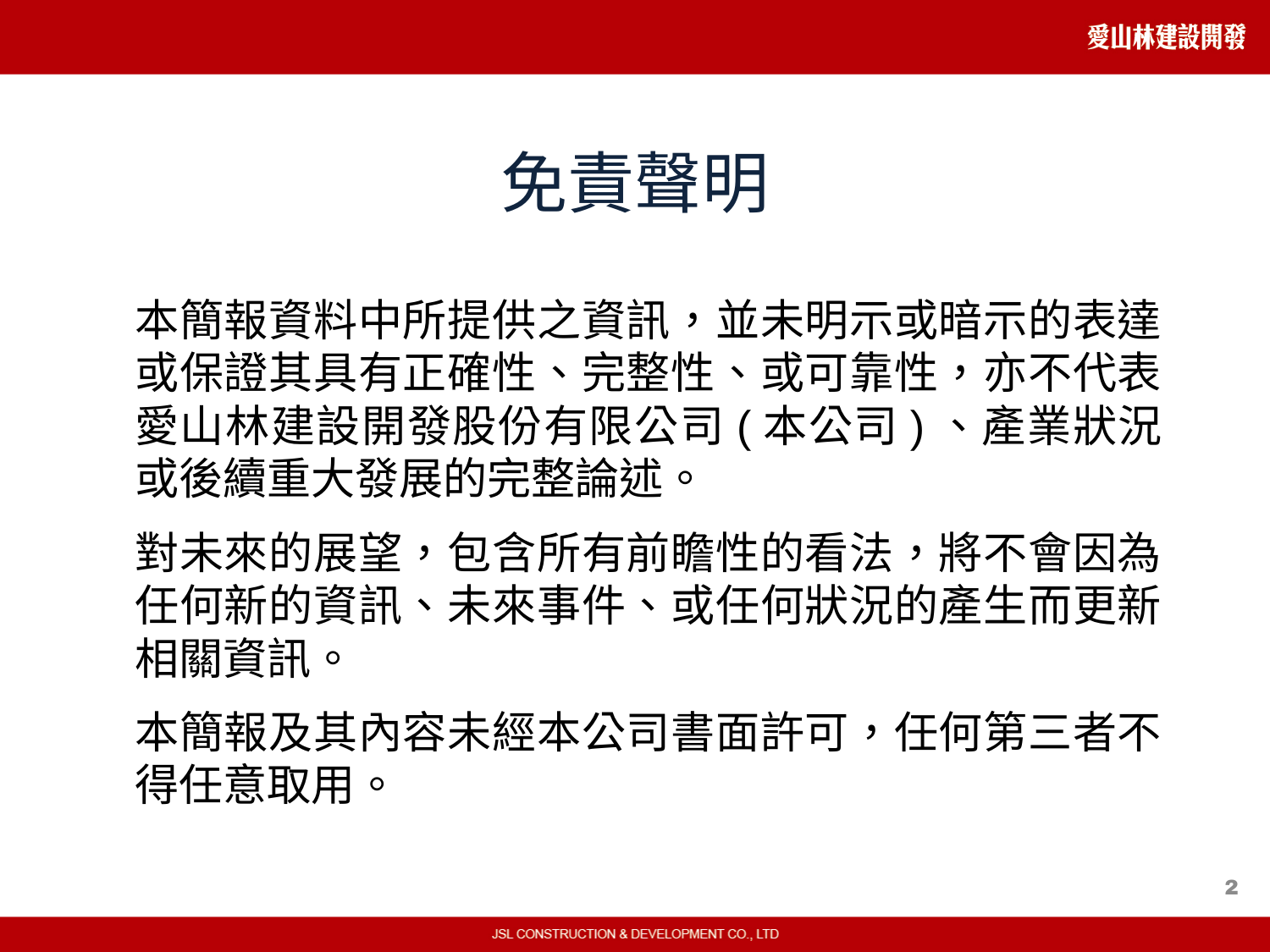

# 免責聲明
本簡報資料中所提供之資訊，並未明示或暗示的表達或保證其具有正確性、完整性、或可靠性，亦不代表愛山林建設開發股份有限公司(本公司)、產業狀況或後續重大發展的完整論述。
對未來的展望，包含所有前瞻性的看法，將不會因為任何新的資訊、未來事件、或任何狀況的產生而更新相關資訊。
本簡報及其內容未經本公司書面許可，任何第三者不得任意取用。
2